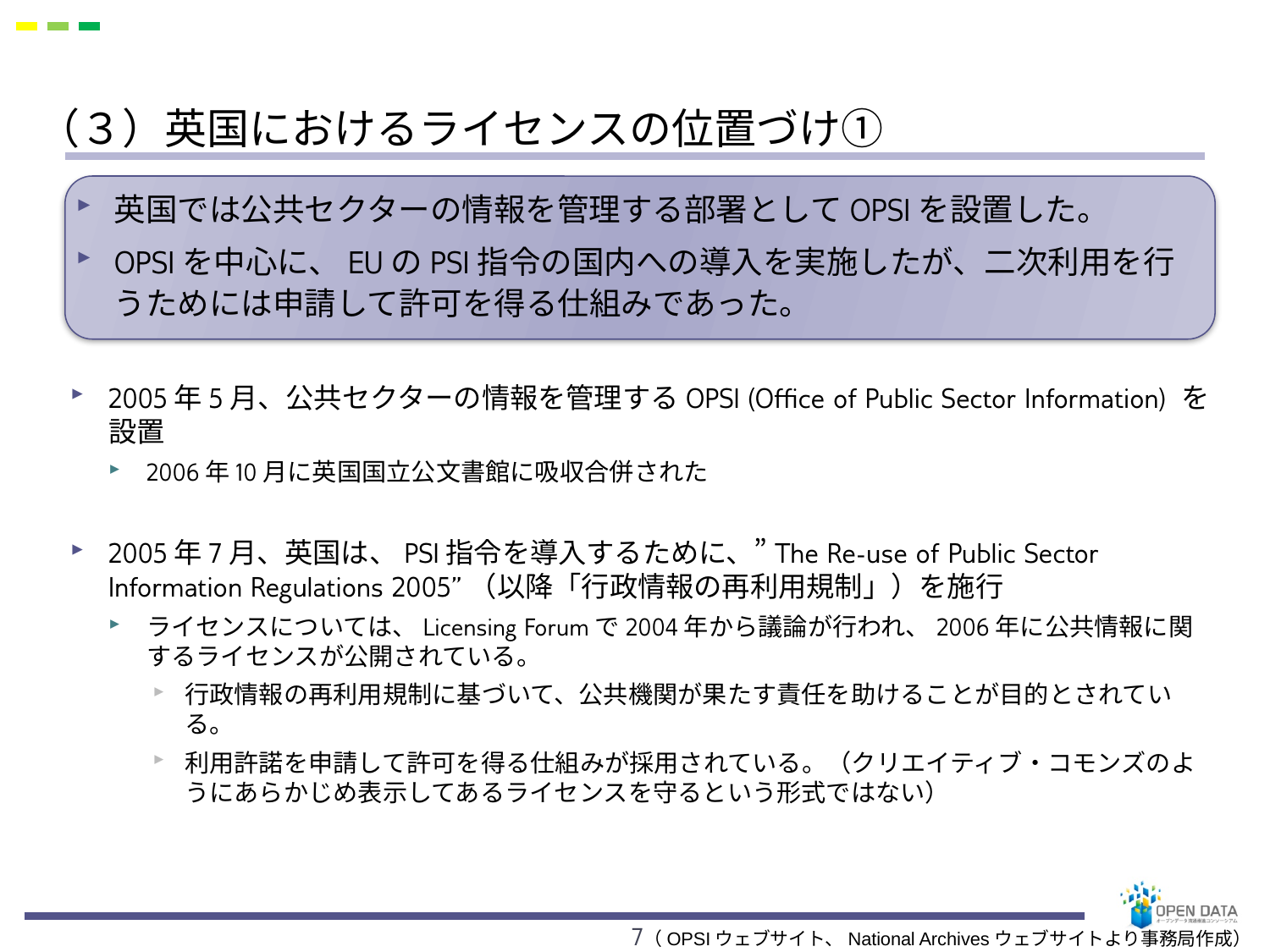

# （３）英国におけるライセンスの位置づけ①

英国では公共セクターの情報を管理する部署としてOPSIを設置した。
OPSIを中心に、EUのPSI指令の国内への導入を実施したが、二次利用を行うためには申請して許可を得る仕組みであった。
2005年5月、公共セクターの情報を管理するOPSI (Office of Public Sector Information) を設置
2006年10月に英国国立公文書館に吸収合併された

2005年7月、英国は、PSI指令を導入するために、”The Re-use of Public Sector Information Regulations 2005”（以降「行政情報の再利用規制」）を施行
ライセンスについては、Licensing Forumで2004年から議論が行われ、2006年に公共情報に関するライセンスが公開されている。
行政情報の再利用規制に基づいて、公共機関が果たす責任を助けることが目的とされている。
利用許諾を申請して許可を得る仕組みが採用されている。（クリエイティブ・コモンズのようにあらかじめ表示してあるライセンスを守るという形式ではない）

7
（OPSIウェブサイト、National Archivesウェブサイトより事務局作成）
http://www.legislation.gov.uk/uksi/2005/1515/made
http://www.oecd.org/sti/interneteconomy/36864065.pdf
http://www.nationalarchives.gov.uk/documents/information-management/uk-implementation-first-years.pdf
http://tna.europarchive.org/20080522175118/http://www.opsi.gov.uk/advice/licensing-forum.htm